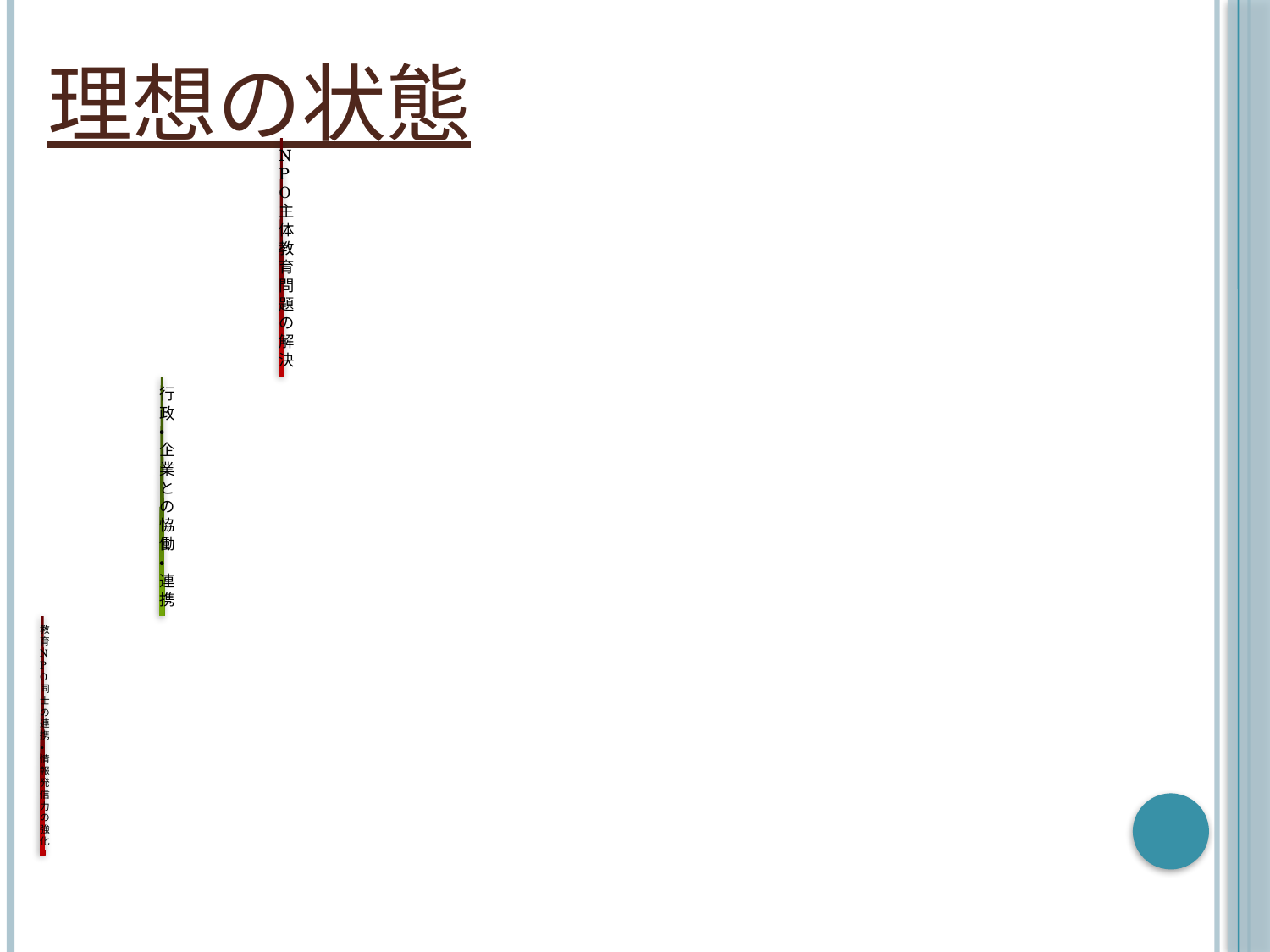

# 理想の状態
NPO主体教育問題の解決
行政・企業との恊働・連携
教育NPO同士の連携・
情報発信力の強化